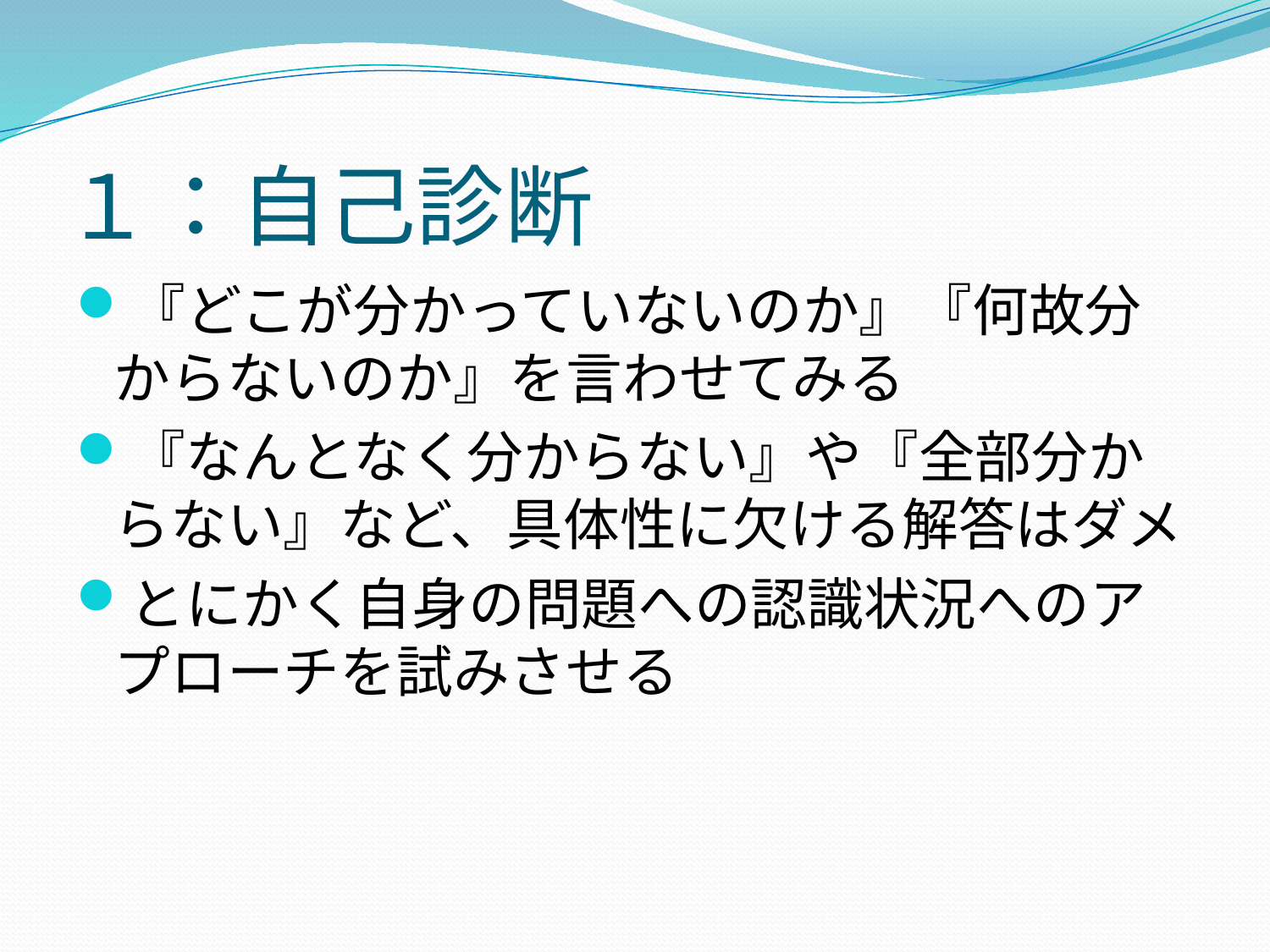

# １：自己診断
『どこが分かっていないのか』『何故分からないのか』を言わせてみる
『なんとなく分からない』や『全部分からない』など、具体性に欠ける解答はダメ
とにかく自身の問題への認識状況へのアプローチを試みさせる